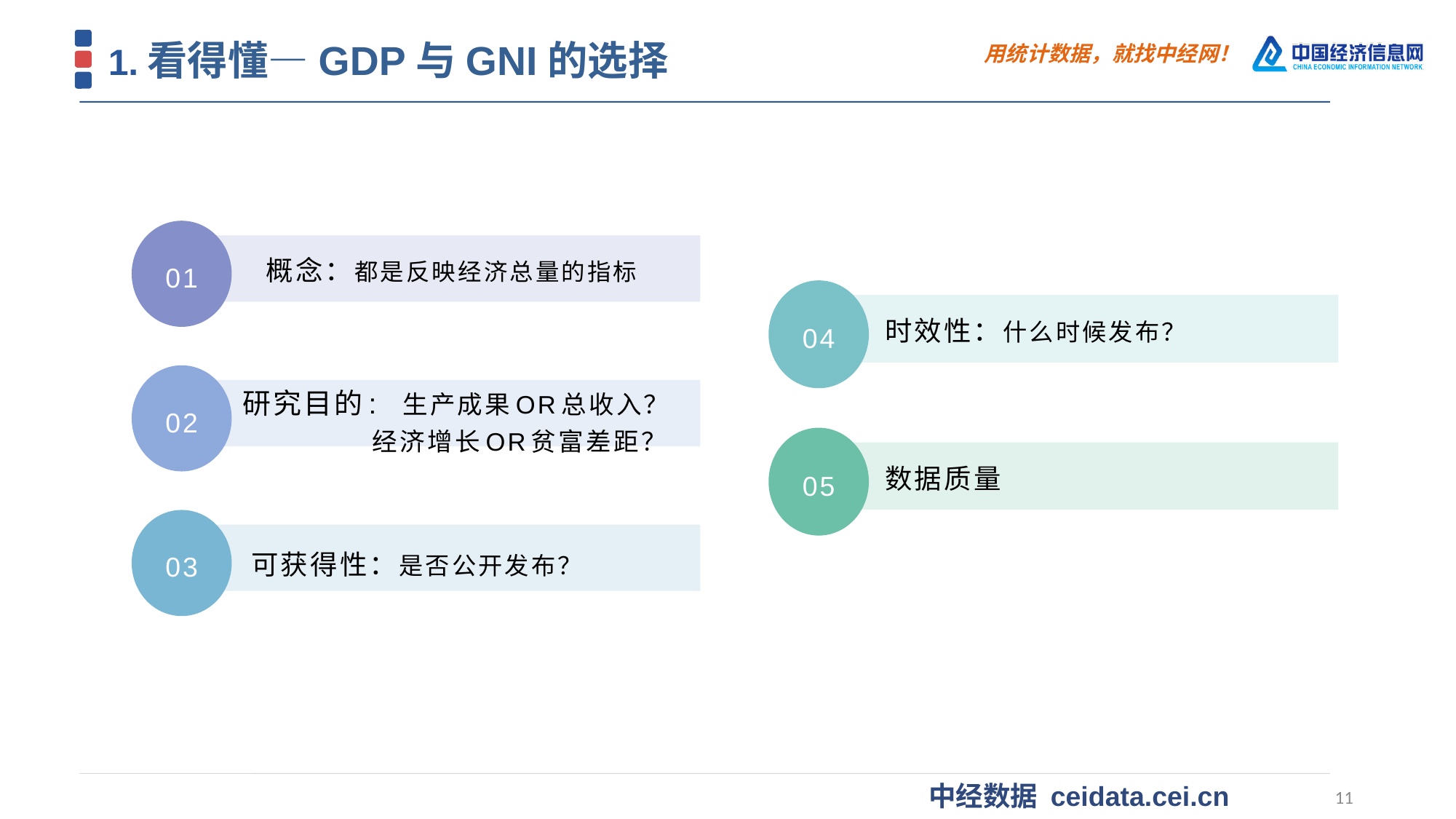

1.看得懂—GDP与GNI的选择

01

概念：都是反映经济总量的指标
04

时效性：什么时候发布？
02
研究目的:  生产成果OR总收入？
                经济增长OR贫富差距？

05

数据质量
03

可获得性：是否公开发布？
11